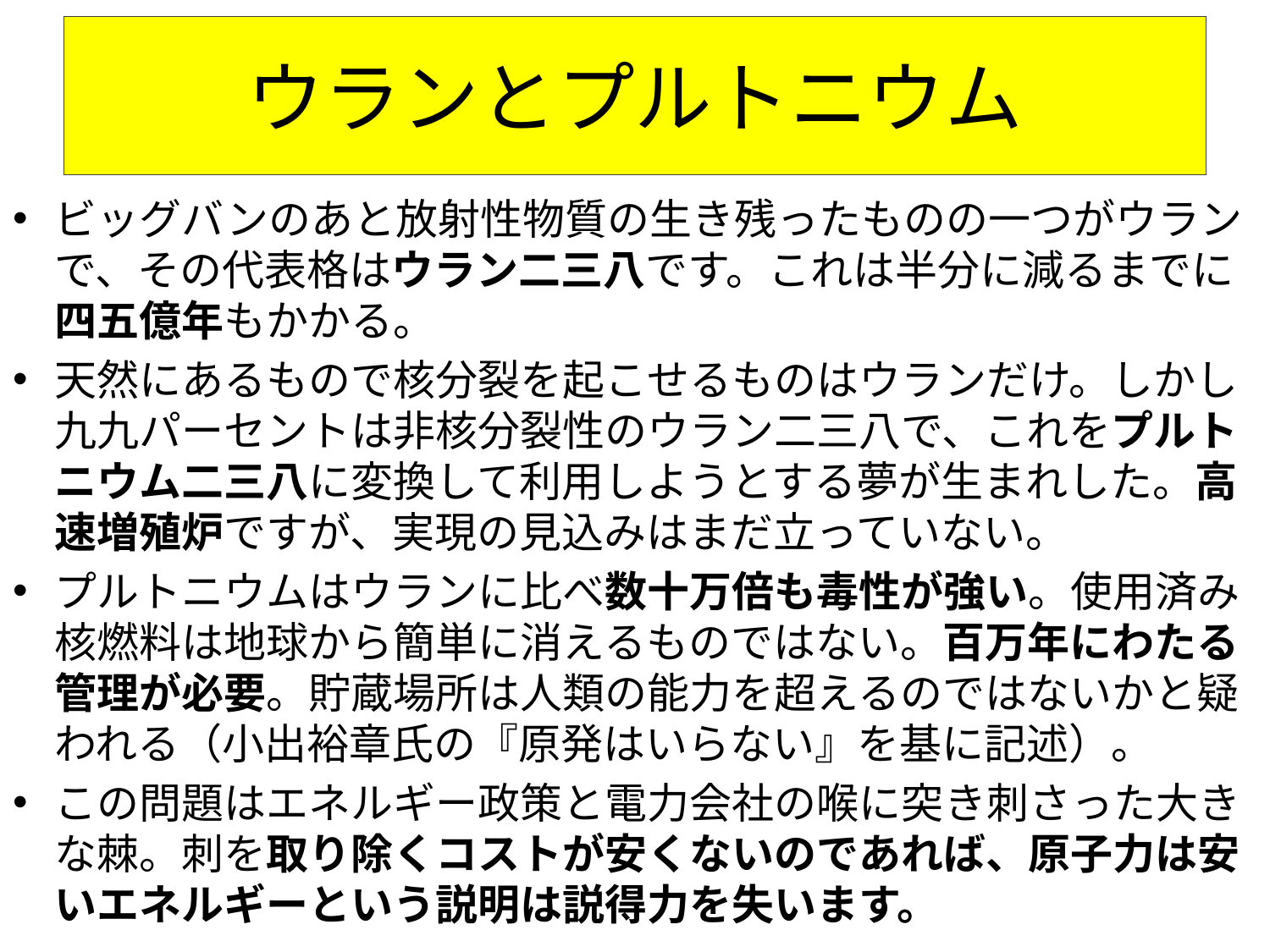

# ウランとプルトニウム
ビッグバンのあと放射性物質の生き残ったものの一つがウランで、その代表格はウラン二三八です。これは半分に減るまでに四五億年もかかる。
天然にあるもので核分裂を起こせるものはウランだけ。しかし九九パーセントは非核分裂性のウラン二三八で、これをプルトニウム二三八に変換して利用しようとする夢が生まれした。高速増殖炉ですが、実現の見込みはまだ立っていない。
プルトニウムはウランに比べ数十万倍も毒性が強い。使用済み核燃料は地球から簡単に消えるものではない。百万年にわたる管理が必要。貯蔵場所は人類の能力を超えるのではないかと疑われる（小出裕章氏の『原発はいらない』を基に記述）。
この問題はエネルギー政策と電力会社の喉に突き刺さった大きな棘。刺を取り除くコストが安くないのであれば、原子力は安いエネルギーという説明は説得力を失います。